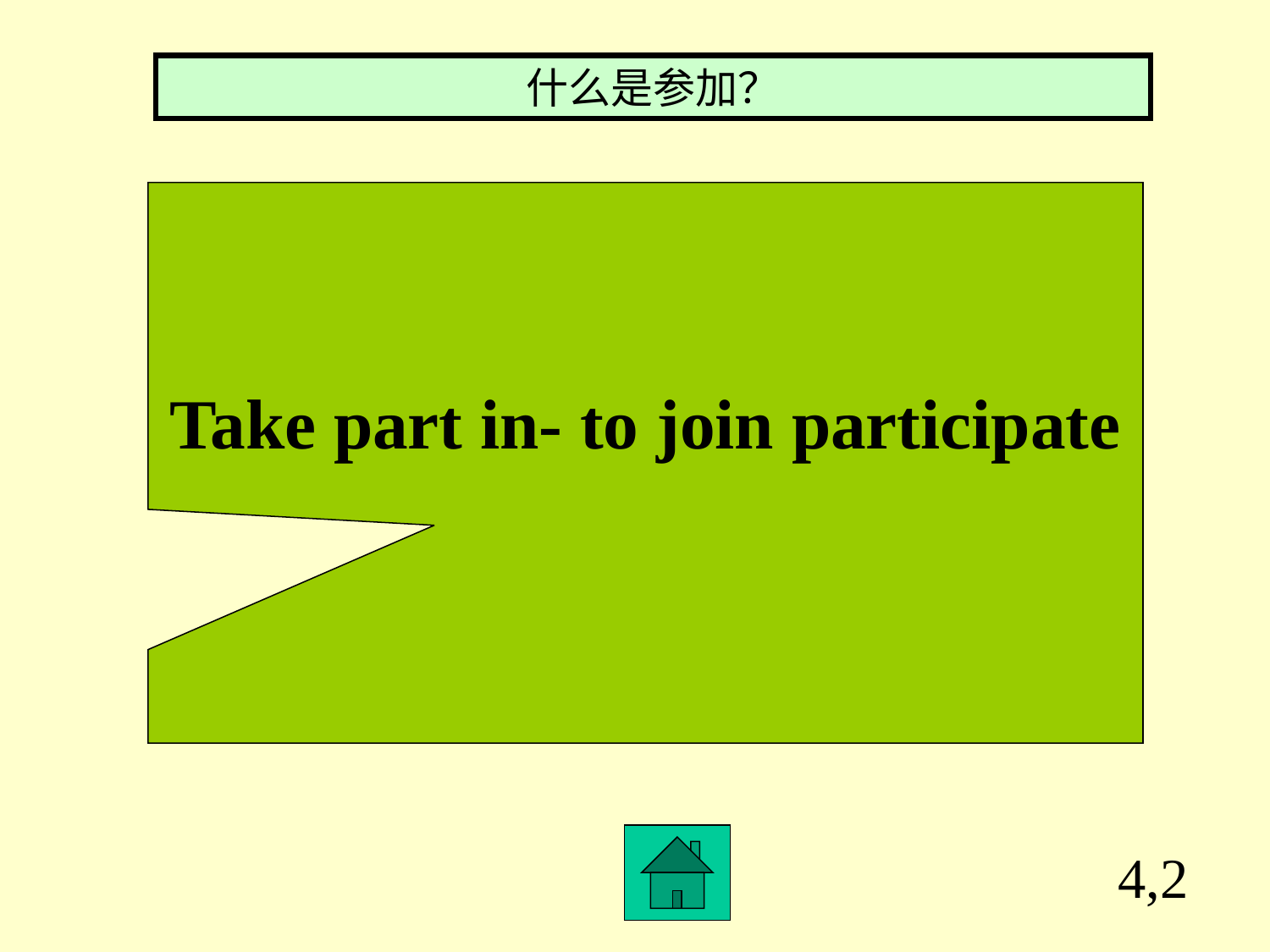

什么是参加？
Take part in- to join participate

4,2